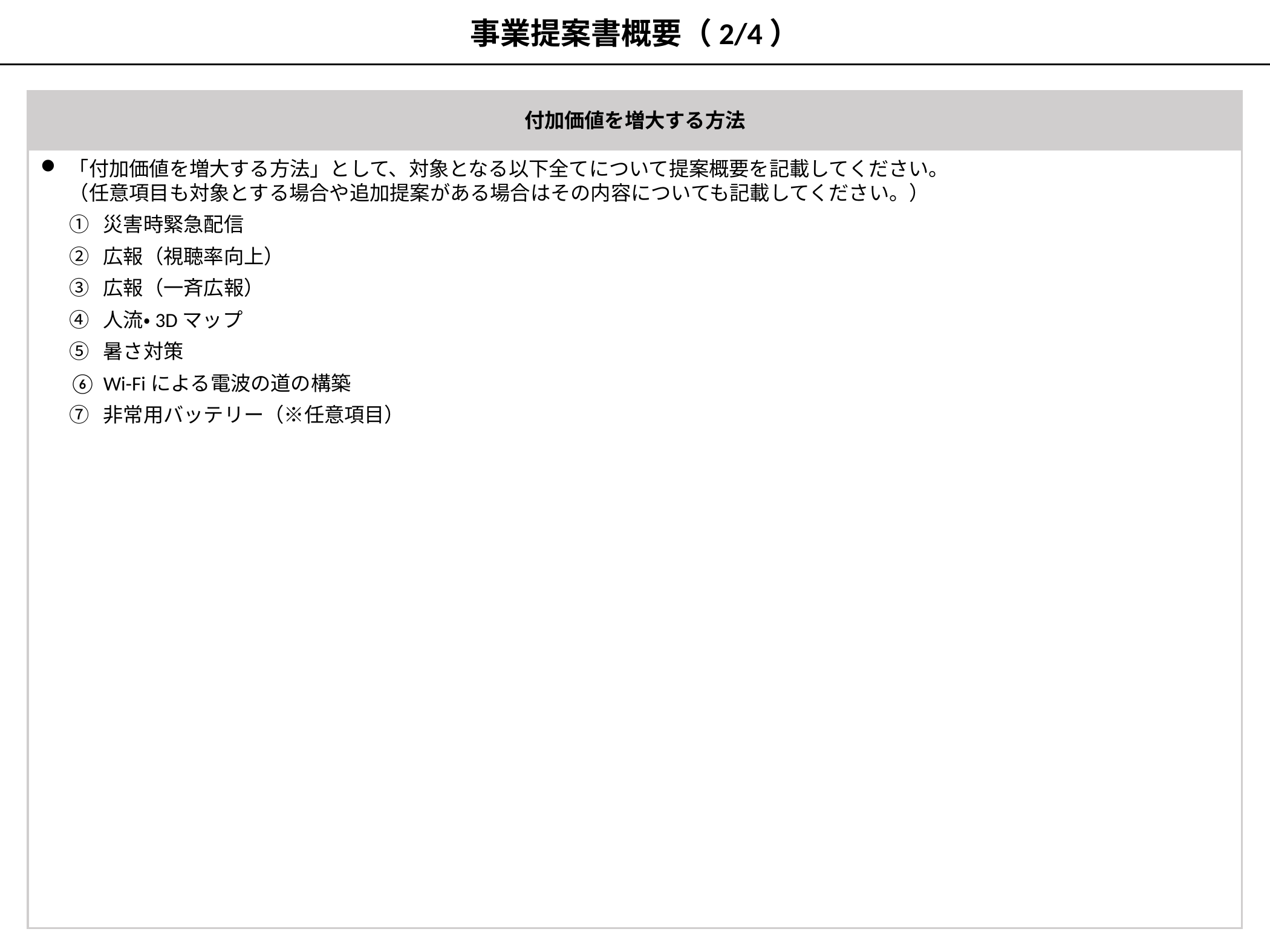

事業提案書概要（2/4）
付加価値を増大する方法
「付加価値を増大する方法」として、対象となる以下全てについて提案概要を記載してください。
（任意項目も対象とする場合や追加提案がある場合はその内容についても記載してください。）
災害時緊急配信
広報（視聴率向上）
広報（一斉広報）
人流・3Dマップ
暑さ対策
Wi-Fiによる電波の道の構築
非常用バッテリー（※任意項目）